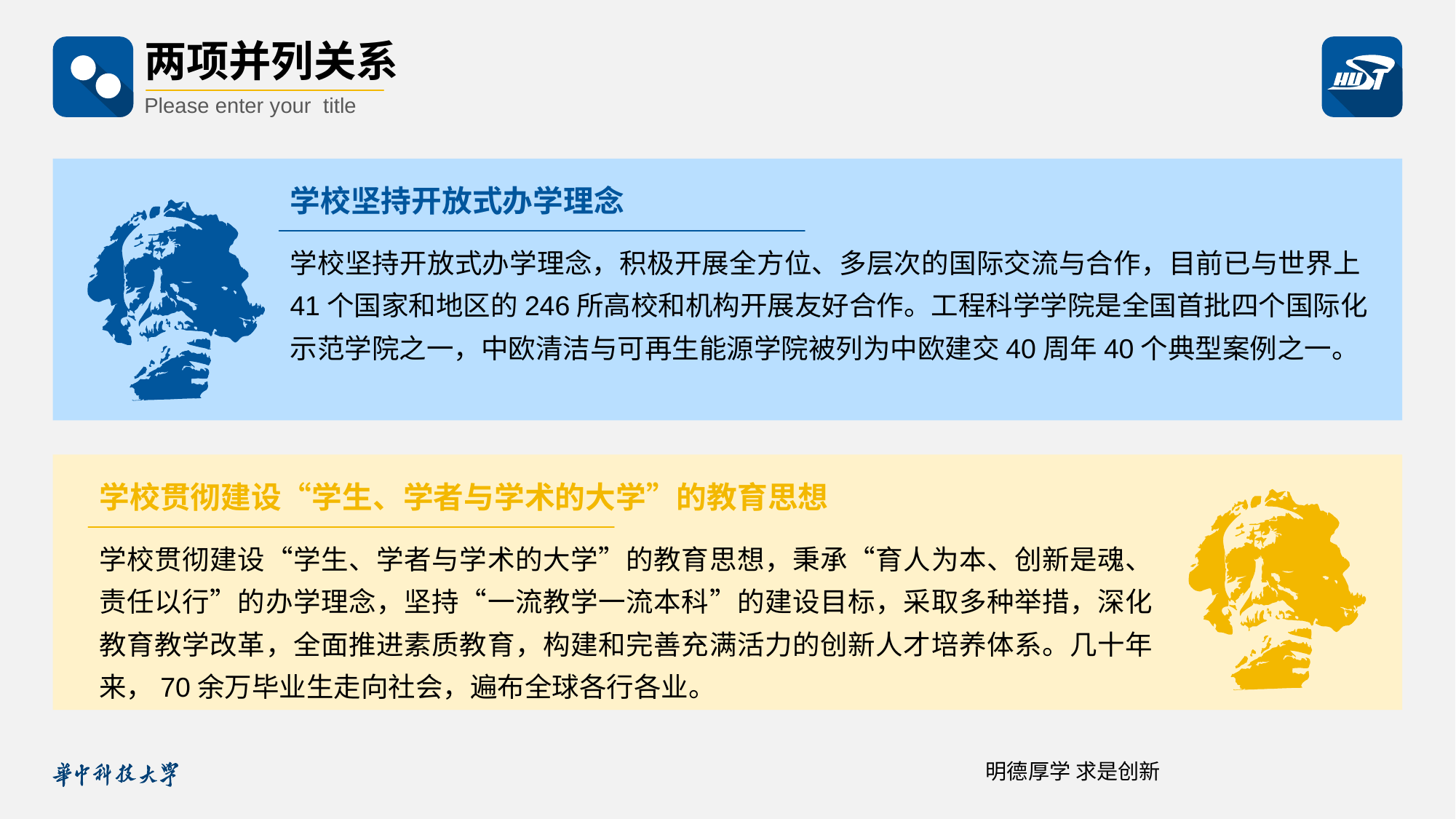

两项并列关系
Please enter your  title
学校坚持开放式办学理念
学校坚持开放式办学理念，积极开展全方位、多层次的国际交流与合作，目前已与世界上41个国家和地区的246所高校和机构开展友好合作。工程科学学院是全国首批四个国际化示范学院之一，中欧清洁与可再生能源学院被列为中欧建交40周年40个典型案例之一。
学校贯彻建设“学生、学者与学术的大学”的教育思想
学校贯彻建设“学生、学者与学术的大学”的教育思想，秉承“育人为本、创新是魂、责任以行”的办学理念，坚持“一流教学一流本科”的建设目标，采取多种举措，深化教育教学改革，全面推进素质教育，构建和完善充满活力的创新人才培养体系。几十年来，70余万毕业生走向社会，遍布全球各行各业。